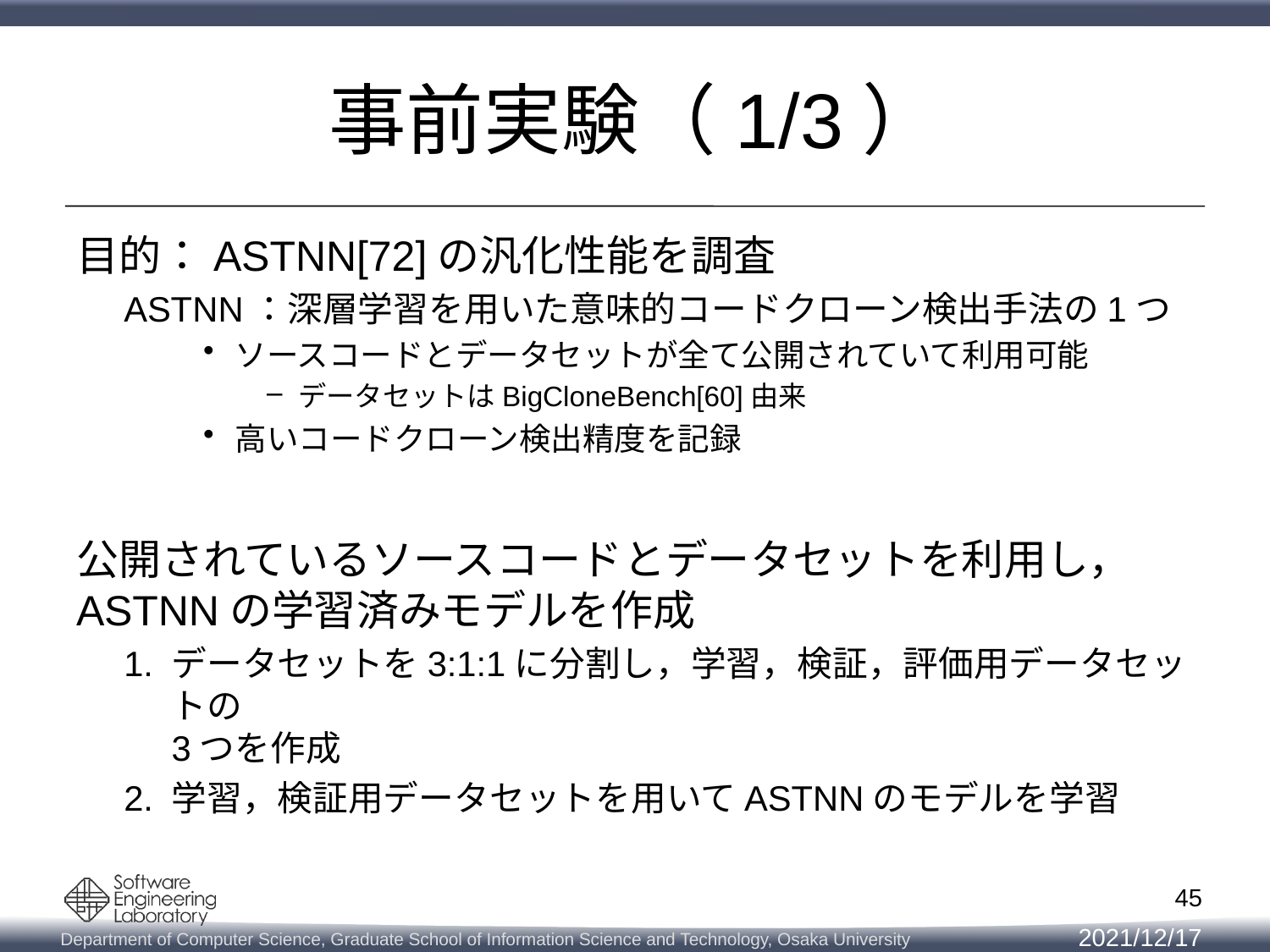

# 事前実験（1/3）
目的：ASTNN[72]の汎化性能を調査
ASTNN：深層学習を用いた意味的コードクローン検出手法の1つ
ソースコードとデータセットが全て公開されていて利用可能
データセットはBigCloneBench[60]由来
高いコードクローン検出精度を記録

公開されているソースコードとデータセットを利用し，
ASTNNの学習済みモデルを作成
データセットを3:1:1に分割し，学習，検証，評価用データセットの
3つを作成
学習，検証用データセットを用いてASTNNのモデルを学習
45
2021/12/17